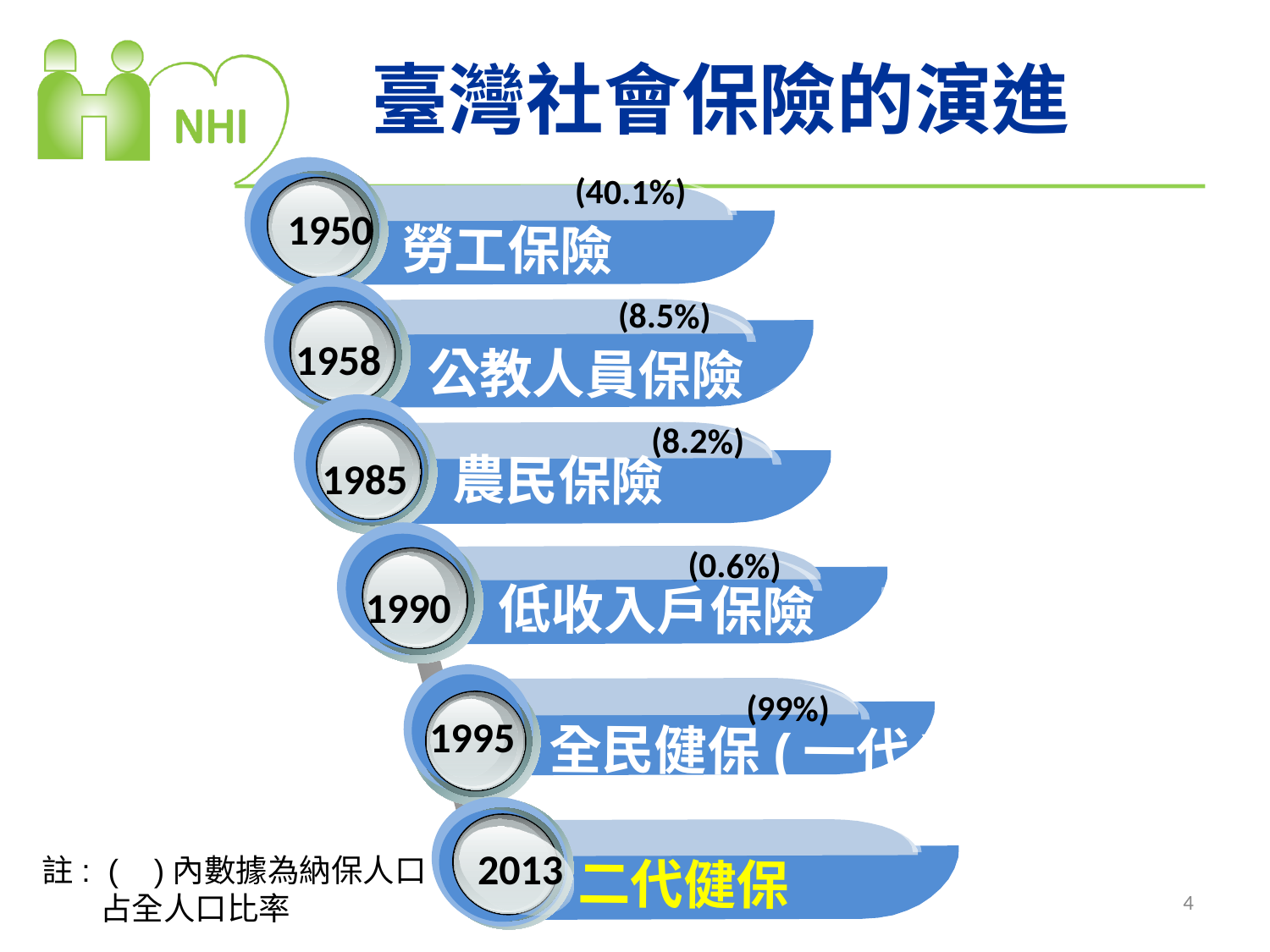

勞工保險
(40.1%)

# 臺灣社會保險的演進

公教人員保險

(8.5%)
1958

農民保險

(8.2%)
1985
1950

低收入戶保險

(0.6%)
1990

全民健保(一代)

(99%)
1995

二代健保

2013
註:  (    )內數據為納保人口
       占全人口比率
4